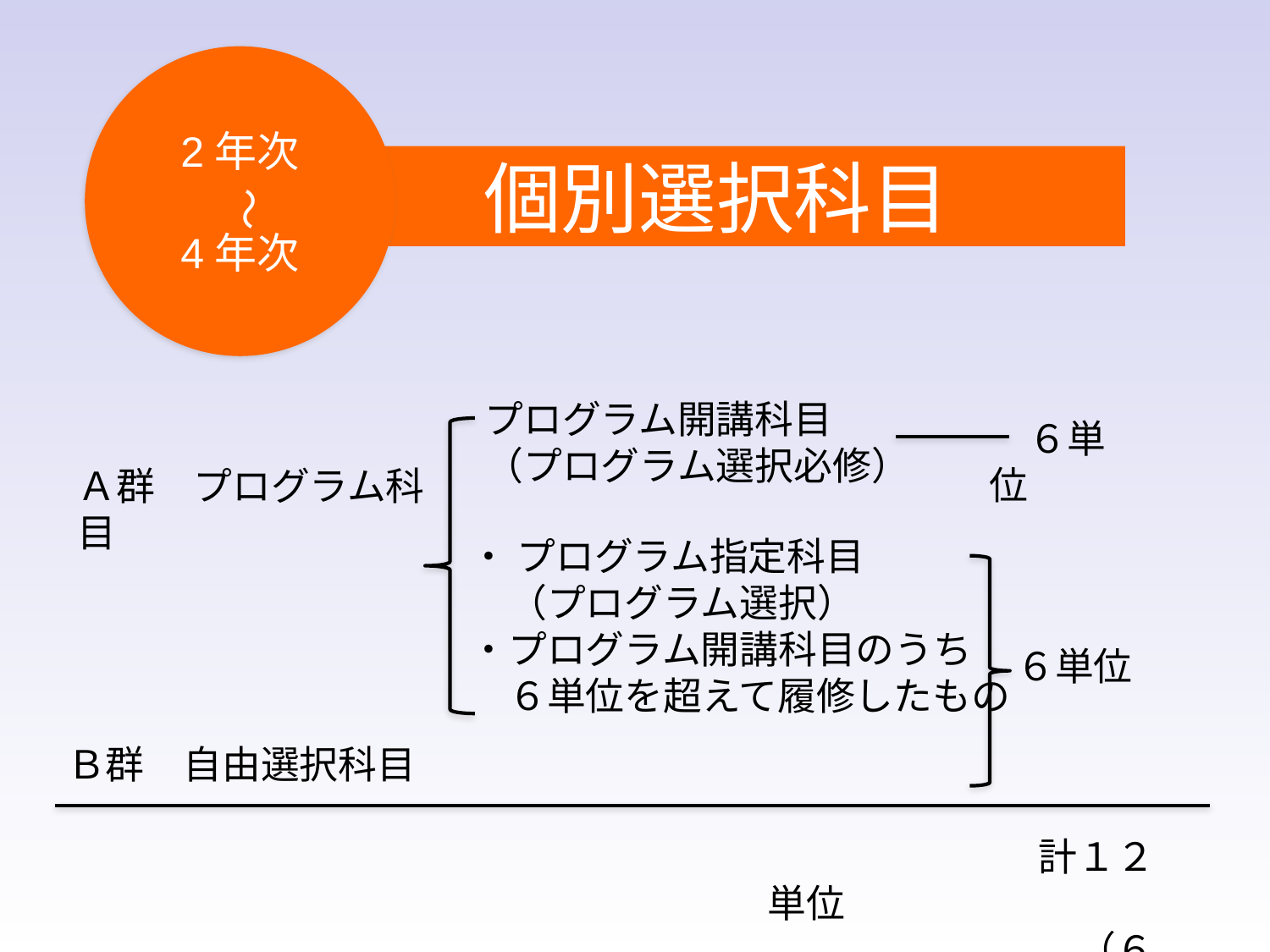

2年次

4年次
# 個別選択科目
〜
プログラム開講科目
（プログラム選択必修）
　６単位

Ａ群　プログラム科目
・ プログラム指定科目
　（プログラム選択）
・プログラム開講科目のうち
　６単位を超えて履修したもの

６単位

Ｂ群　自由選択科目
　　　　　　　計１２単位
　　　　　　　　（６科目）